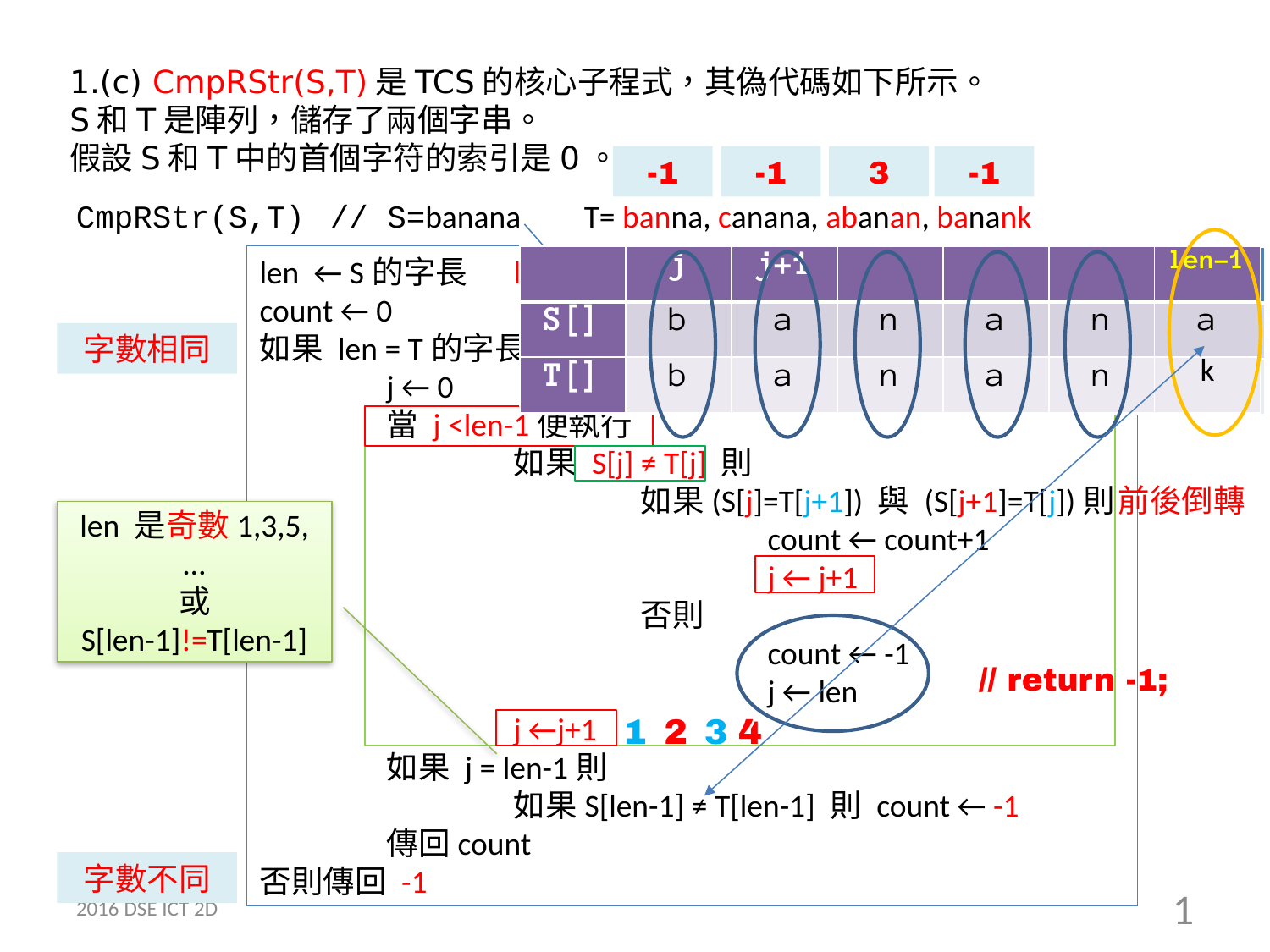

1.(c) CmpRStr(S,T)是TCS的核心子程式，其偽代碼如下所示。
S和T是陣列，儲存了兩個字串。
假設S和T中的首個字符的索引是0。
-1
-1
3
-1
CmpRStr(S,T)	// S=banana	T= banna, canana, abanan, banank

len  ← S的字長	len=6
count ← 0
如果 len = T的字長則	5,6
	j ← 0
	當 j <len-1便執行
		如果 S[j] ≠ T[j] 則
			如果(S[j]=T[j+1]) 與 (S[j+1]=T[j])則
				count ← count+1
				j ← j+1
			否則
				count ← -1
				j ← len
		j ←j+1
	如果 j = len-1則
		如果S[len-1] ≠ T[len-1] 則 count ← -1
	傳回count
否則傳回 -1
|  | j | j+1 |  |  |  | len-1 |
| --- | --- | --- | --- | --- | --- | --- |
| S[] | b | a | n | a | n | a |
| T[] | b | a | n | a | n | k |
|  | j | j+1 |  |  |  |  |
| --- | --- | --- | --- | --- | --- | --- |
| S[] | b | a | n | a | n | a |
| T[] | a | b | a | n | a | n |

|  | j | j+1 |  |  |
| --- | --- | --- | --- | --- |
| S[] | b | a | n | a |
| T[] | c | a | n | a |
字數相同

前後倒轉
len 是奇數1,3,5,…
或
S[len-1]!=T[len-1]

// return -1;
1
2
3
4

字數不同
2016 DSE ICT 2D
1